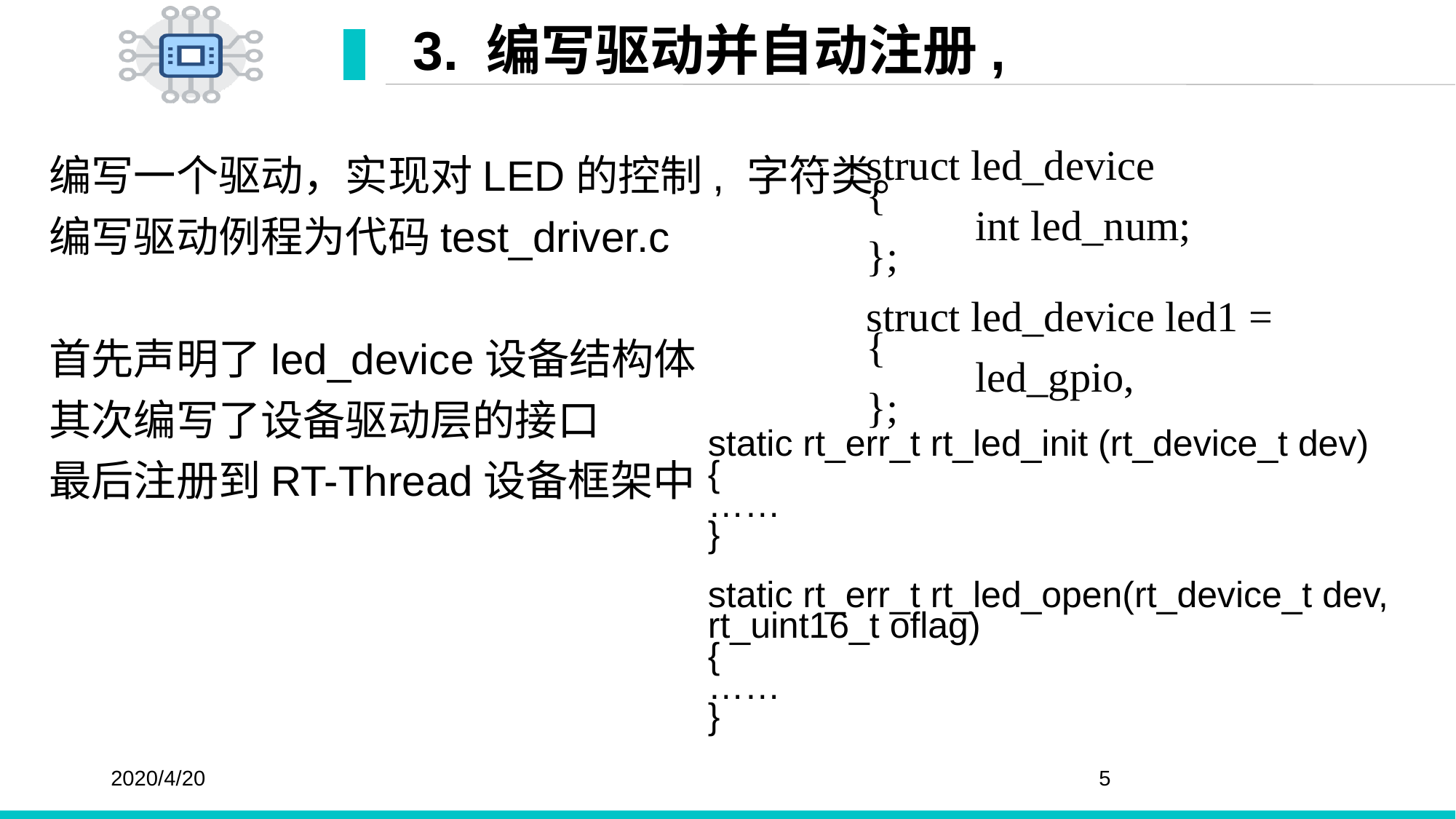

# 3. 编写驱动并自动注册,
编写一个驱动，实现对LED的控制, 字符类。
编写驱动例程为代码test_driver.c

首先声明了led_device设备结构体
其次编写了设备驱动层的接口
最后注册到RT-Thread设备框架中
struct led_device
{
	int led_num;
};

struct led_device led1 =
{
	led_gpio,
};
static rt_err_t rt_led_init (rt_device_t dev)
{
……
}

static rt_err_t rt_led_open(rt_device_t dev, rt_uint16_t oflag)
{
……
}

2020/4/20
5